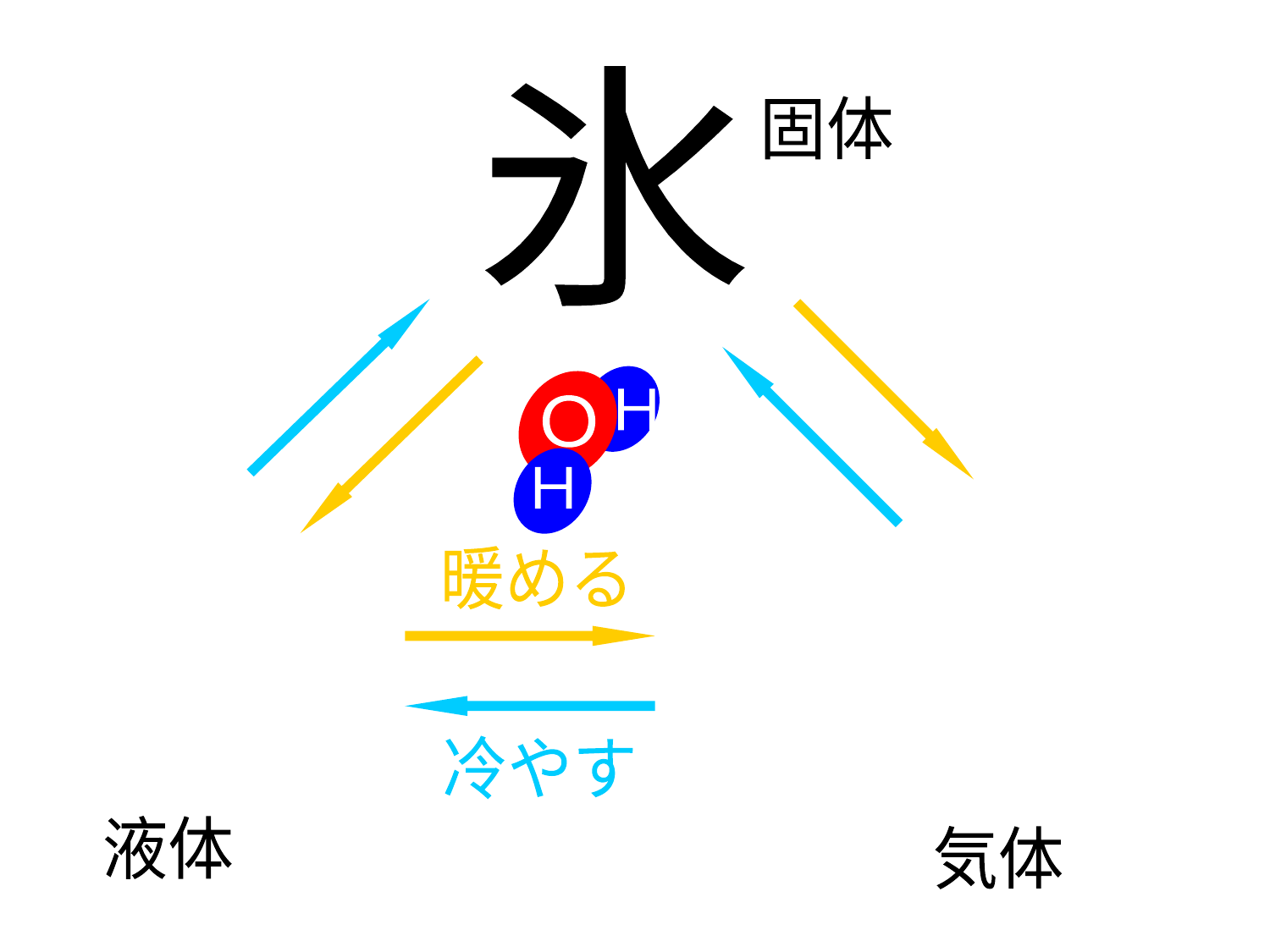

氷
固体

Ｈ
Ｏ
Ｈ

暖める
水
水蒸気

冷やす
液体
気体